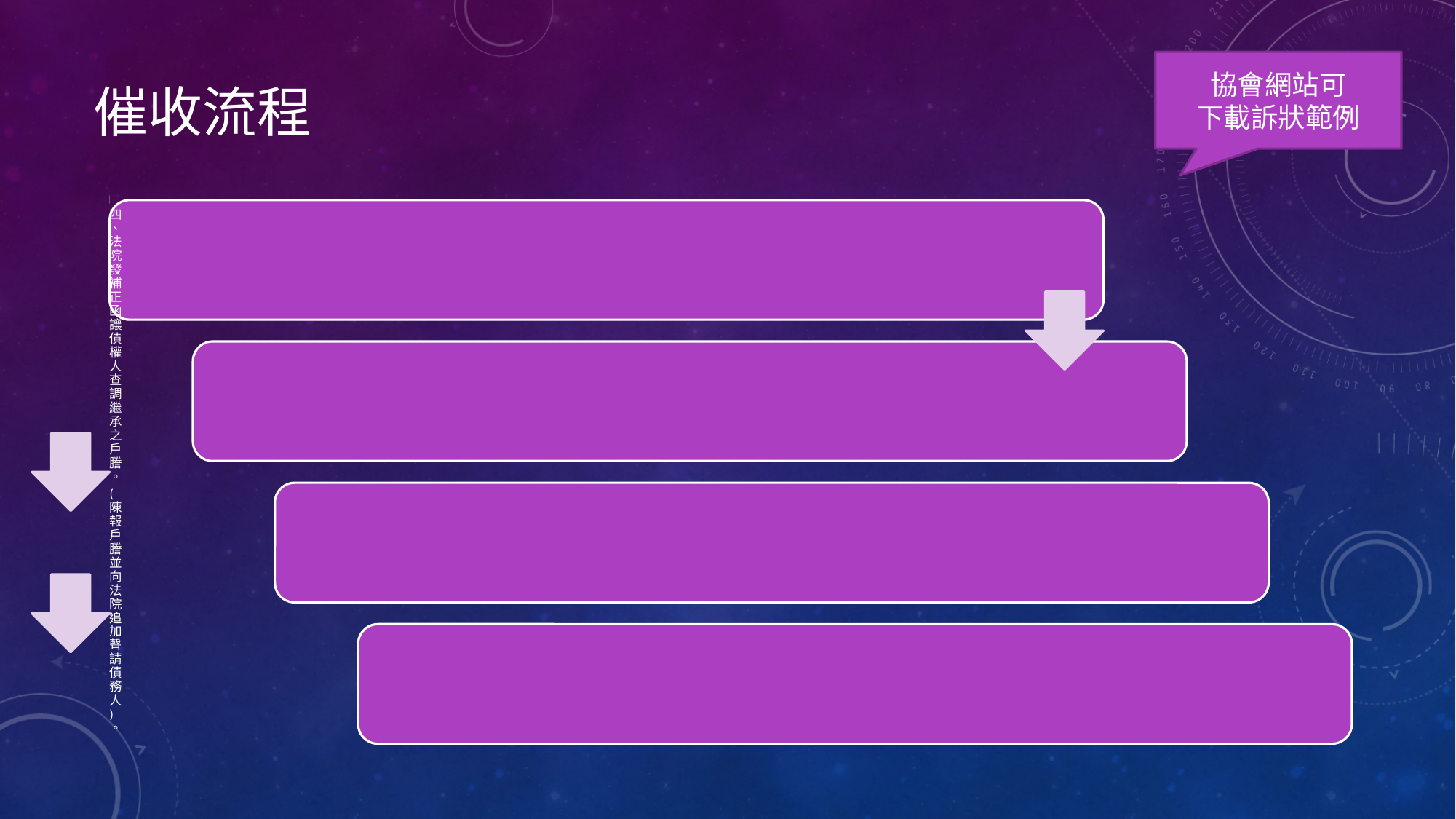

協會網站可
下載訴狀範例
# 催收流程
四、法院發補正函讓債權人查調繼承之戶謄。
(陳報戶謄並向法院追加聲請債務人)。